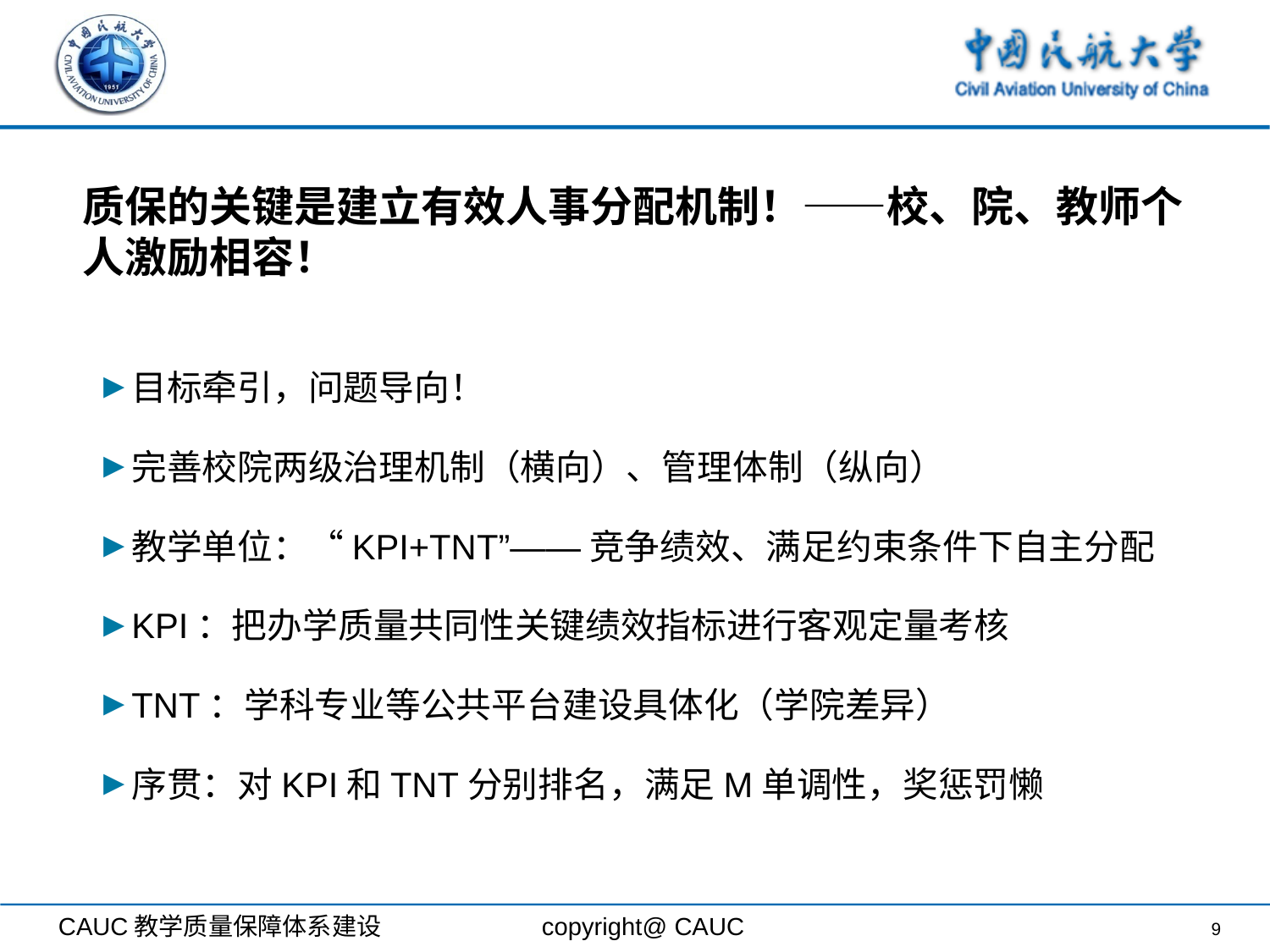

# 质保的关键是建立有效人事分配机制！——校、院、教师个人激励相容！
目标牵引，问题导向！
完善校院两级治理机制（横向）、管理体制（纵向）
教学单位：“KPI+TNT”——竞争绩效、满足约束条件下自主分配
KPI：把办学质量共同性关键绩效指标进行客观定量考核
TNT：学科专业等公共平台建设具体化（学院差异）
序贯：对KPI和TNT分别排名，满足M单调性，奖惩罚懒
9